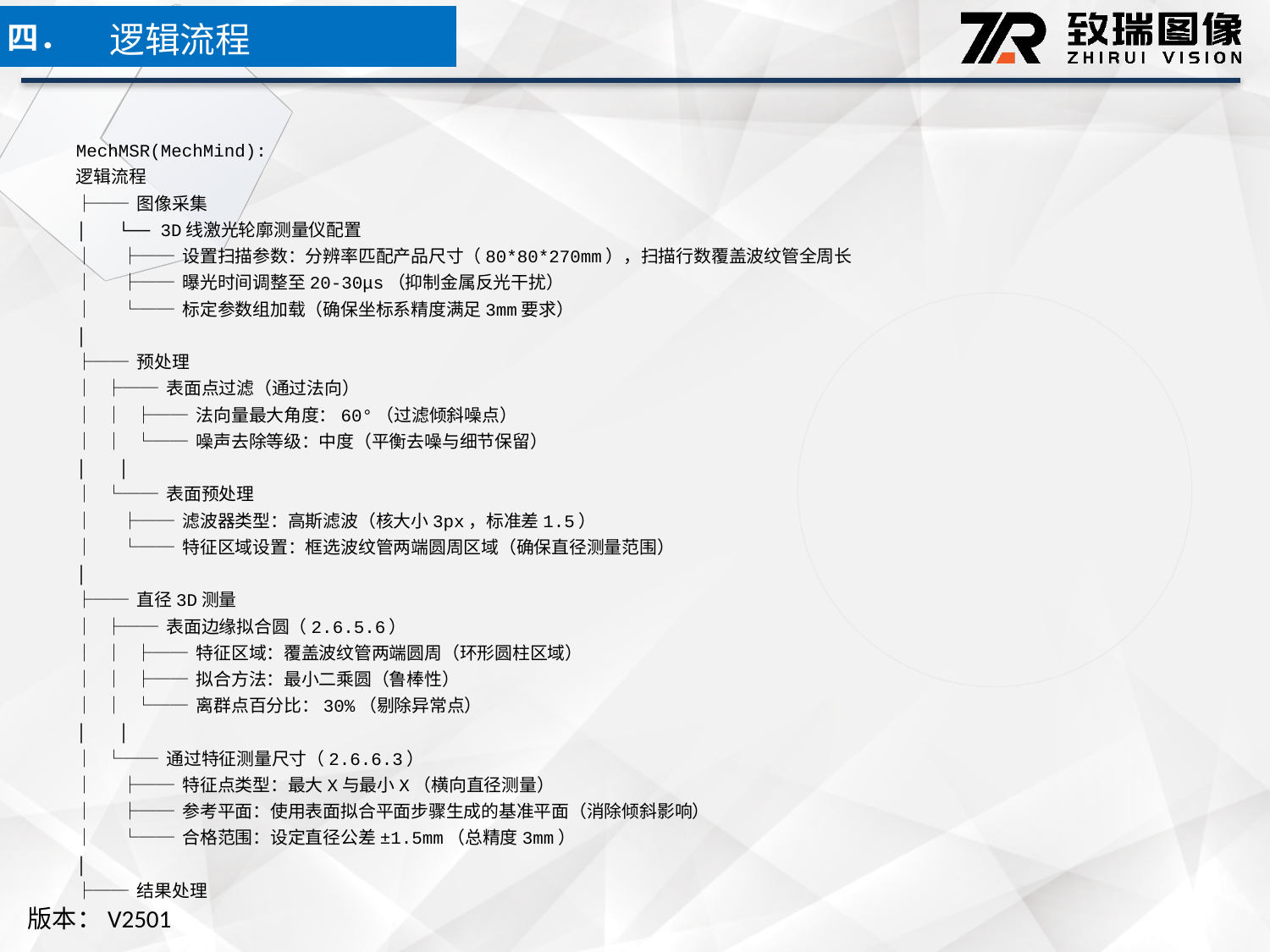

逻辑流程
四．

MechMSR(MechMind):
逻辑流程
├── 图像采集
│   └── 3D线激光轮廓测量仪配置
│       ├── 设置扫描参数：分辨率匹配产品尺寸（80*80*270mm），扫描行数覆盖波纹管全周长
│       ├── 曝光时间调整至20-30μs（抑制金属反光干扰）
│       └── 标定参数组加载（确保坐标系精度满足3mm要求）
│
├── 预处理
│   ├── 表面点过滤（通过法向）
│   │   ├── 法向量最大角度：60°（过滤倾斜噪点）
│   │   └── 噪声去除等级：中度（平衡去噪与细节保留）
│   │
│   └── 表面预处理
│       ├── 滤波器类型：高斯滤波（核大小3px，标准差1.5）
│       └── 特征区域设置：框选波纹管两端圆周区域（确保直径测量范围）
│
├── 直径3D测量
│   ├── 表面边缘拟合圆（2.6.5.6）
│   │   ├── 特征区域：覆盖波纹管两端圆周（环形圆柱区域）
│   │   ├── 拟合方法：最小二乘圆（鲁棒性）
│   │   └── 离群点百分比：30%（剔除异常点）
│   │
│   └── 通过特征测量尺寸（2.6.6.3）
│       ├── 特征点类型：最大X与最小X（横向直径测量）
│       ├── 参考平面：使用表面拟合平面步骤生成的基准平面（消除倾斜影响）
│       └── 合格范围：设定直径公差±1.5mm（总精度3mm）
│
├── 结果处理